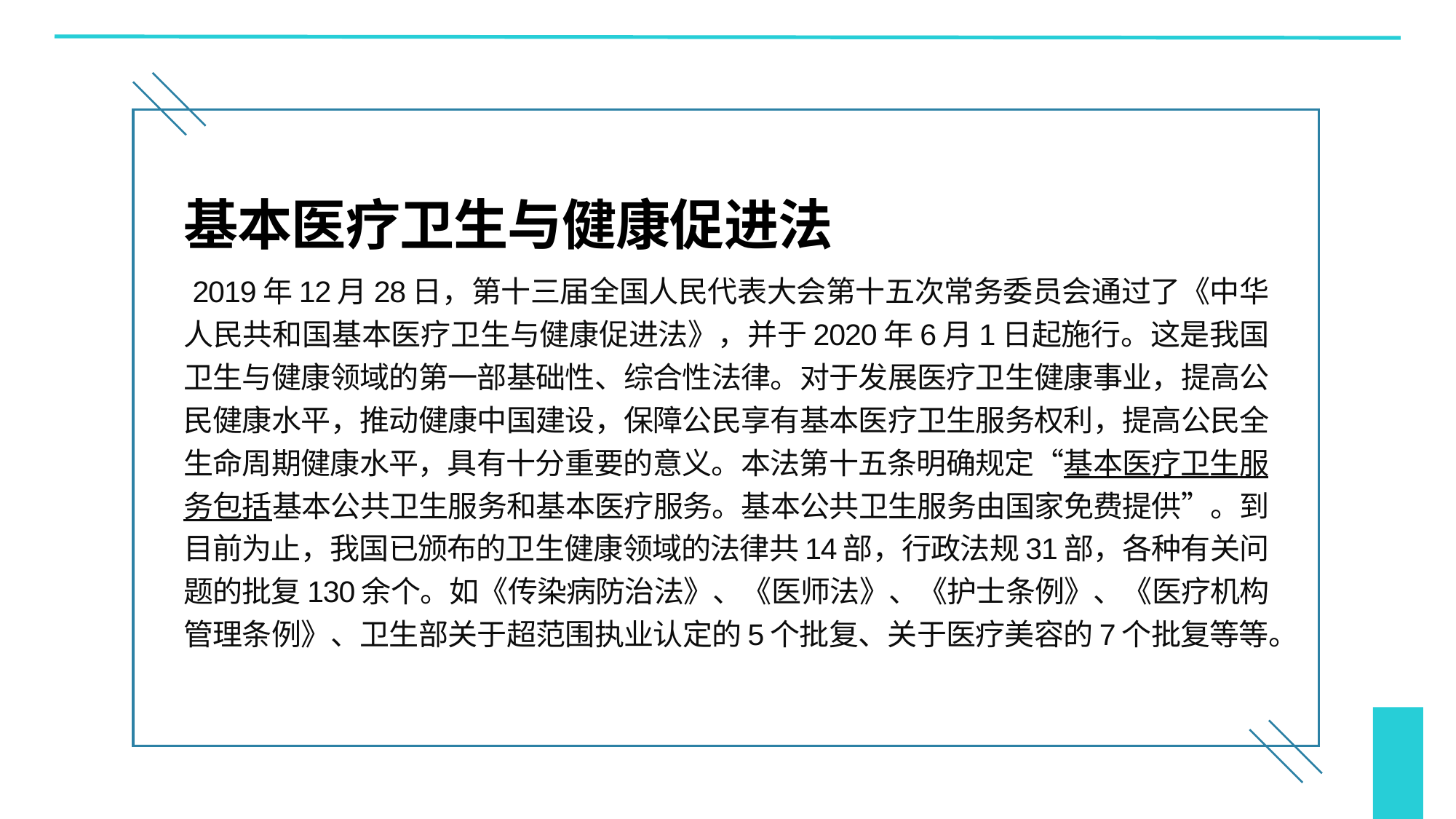

基本医疗卫生与健康促进法
 2019年12月28日，第十三届全国人民代表大会第十五次常务委员会通过了《中华人民共和国基本医疗卫生与健康促进法》，并于2020年6月1日起施行。这是我国卫生与健康领域的第一部基础性、综合性法律。对于发展医疗卫生健康事业，提高公民健康水平，推动健康中国建设，保障公民享有基本医疗卫生服务权利，提高公民全生命周期健康水平，具有十分重要的意义。本法第十五条明确规定“基本医疗卫生服务包括基本公共卫生服务和基本医疗服务。基本公共卫生服务由国家免费提供”。到目前为止，我国已颁布的卫生健康领域的法律共14部，行政法规31部，各种有关问题的批复130余个。如《传染病防治法》、《医师法》、《护士条例》、《医疗机构管理条例》、卫生部关于超范围执业认定的5个批复、关于医疗美容的7个批复等等。